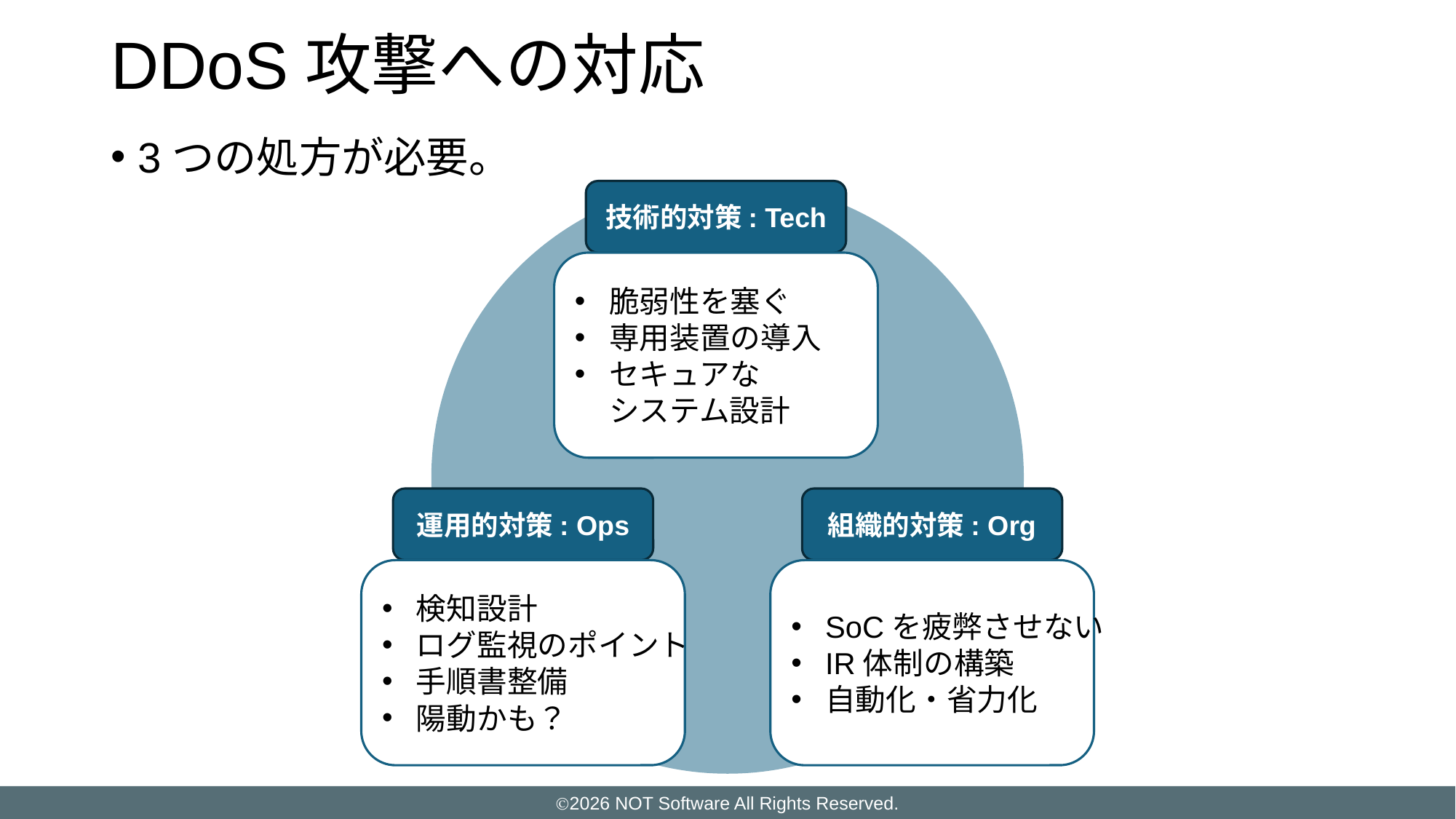

# DDoS攻撃への対応
3つの処方が必要。

技術的対策: Tech
脆弱性を塞ぐ
専用装置の導入
セキュアな
システム設計
運用的対策: Ops
検知設計
ログ監視のポイント
手順書整備
陽動かも？
組織的対策: Org
SoCを疲弊させない
IR体制の構築
自動化・省力化